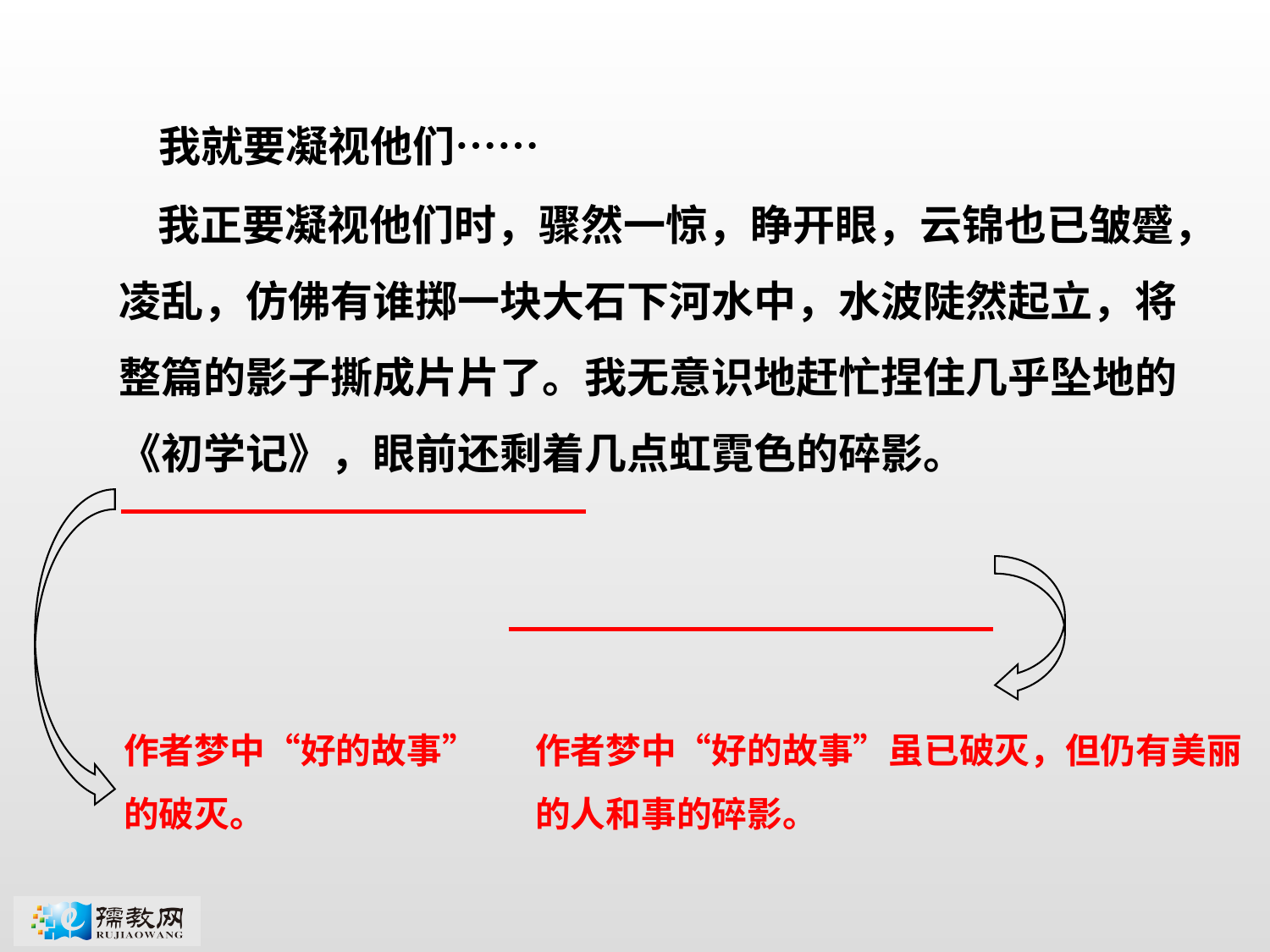

我就要凝视他们……
   我正要凝视他们时，骤然一惊，睁开眼，云锦也已皱蹙，凌乱，仿佛有谁掷一块大石下河水中，水波陡然起立，将整篇的影子撕成片片了。我无意识地赶忙捏住几乎坠地的《初学记》，眼前还剩着几点虹霓色的碎影。

作者梦中“好的故事”
的破灭。
作者梦中“好的故事”虽已破灭，但仍有美丽的人和事的碎影。